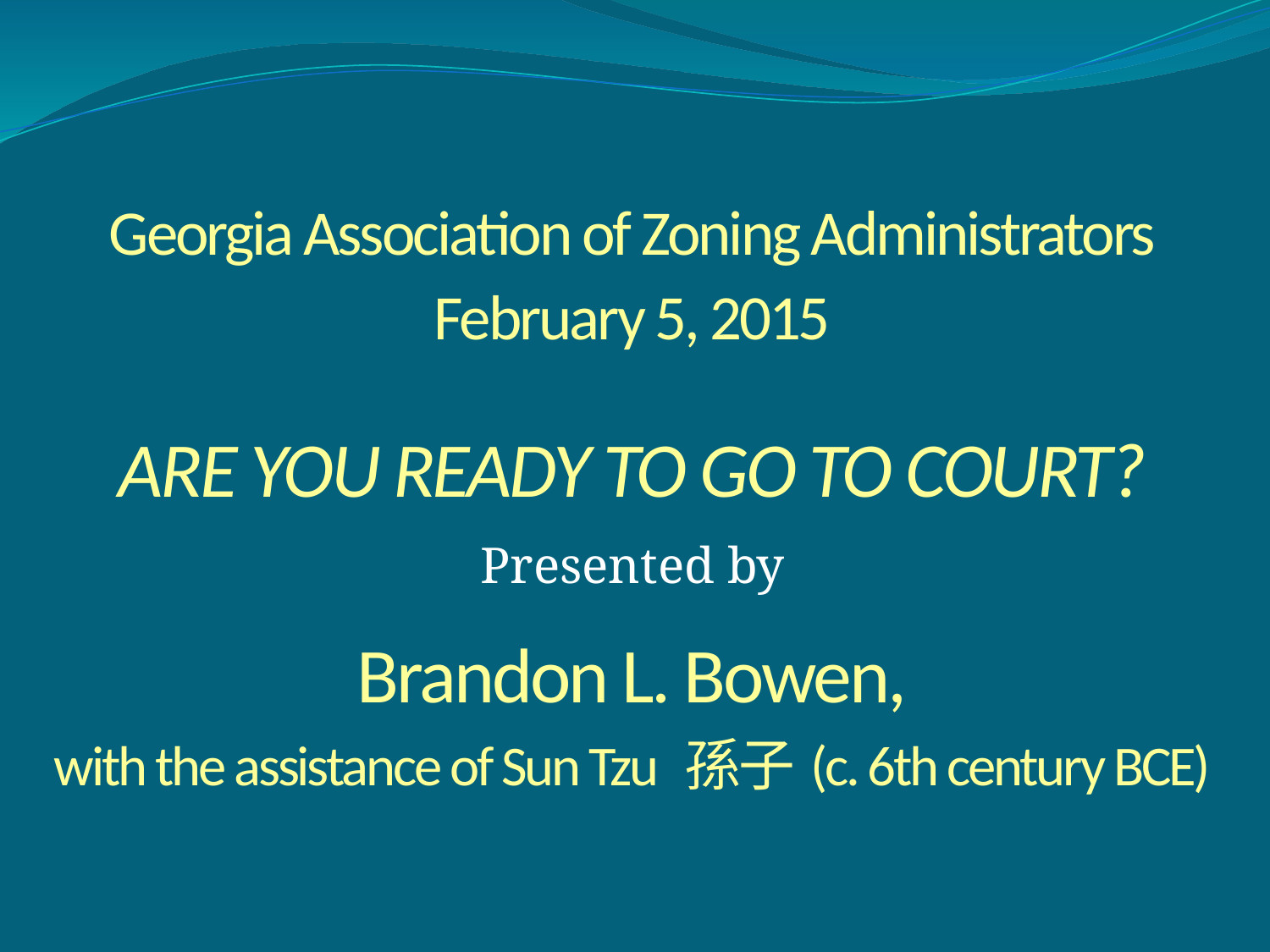

Georgia Association of Zoning Administrators
February 5, 2015

ARE YOU READY TO GO TO COURT?
Presented by
Brandon L. Bowen,
with the assistance of Sun Tzu  孫子 (c. 6th century BCE)